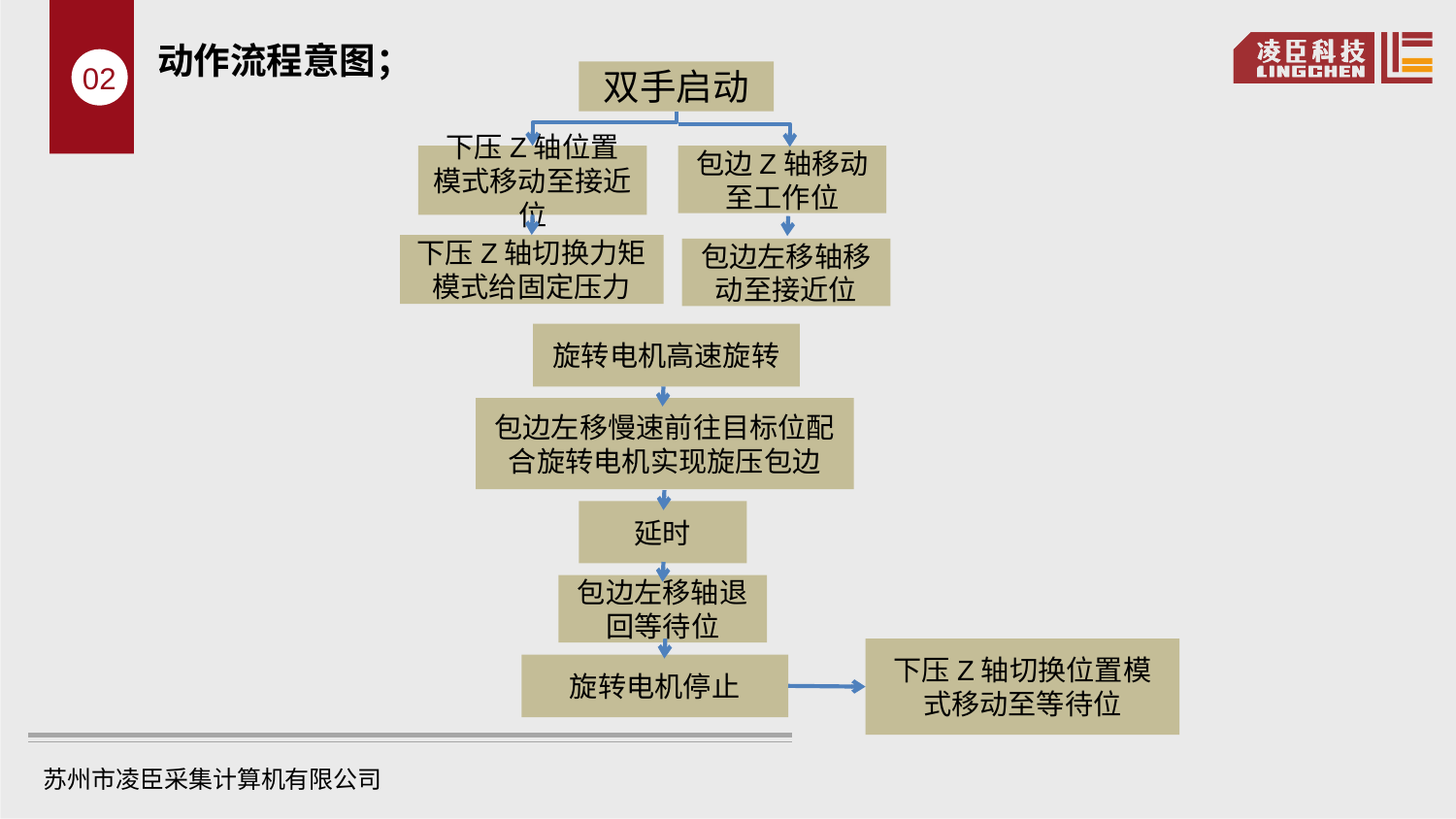

动作流程意图；
02
双手启动
下压Z轴位置模式移动至接近位
包边Z轴移动至工作位
下压Z轴切换力矩模式给固定压力
包边左移轴移动至接近位
旋转电机高速旋转
包边左移慢速前往目标位配合旋转电机实现旋压包边
延时
包边左移轴退回等待位
下压Z轴切换位置模式移动至等待位
旋转电机停止